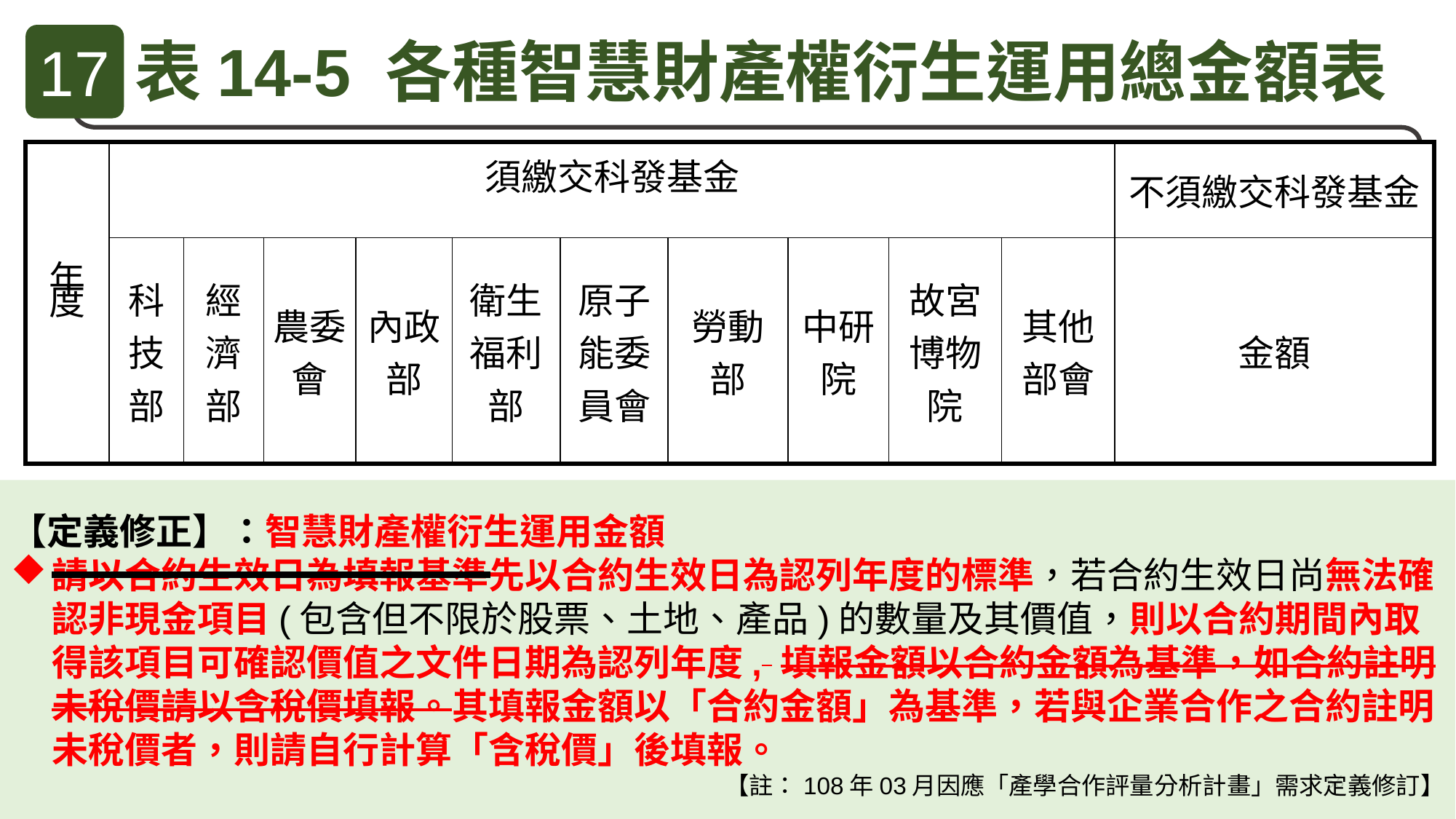

17
表14-5 各種智慧財產權衍生運用總金額表

| 年度 | 須繳交科發基金 |  |  |  |  |  |  |  |  |  | 不須繳交科發基金 |
| --- | --- | --- | --- | --- | --- | --- | --- | --- | --- | --- | --- |
|  | 科技部 | 經濟部 | 農委會 | 內政部 | 衛生福利部 | 原子能委員會 | 勞動部 | 中研院 | 故宮博物院 | 其他部會 | 金額 |

【定義修正】：智慧財產權衍生運用金額
請以合約生效日為填報基準先以合約生效日為認列年度的標準，若合約生效日尚無法確認非現金項目(包含但不限於股票、土地、產品)的數量及其價值，則以合約期間內取得該項目可確認價值之文件日期為認列年度, 填報金額以合約金額為基準，如合約註明未稅價請以含稅價填報。其填報金額以「合約金額」為基準，若與企業合作之合約註明未稅價者，則請自行計算「含稅價」後填報。
【註：108年03月因應「產學合作評量分析計畫」需求定義修訂】

56